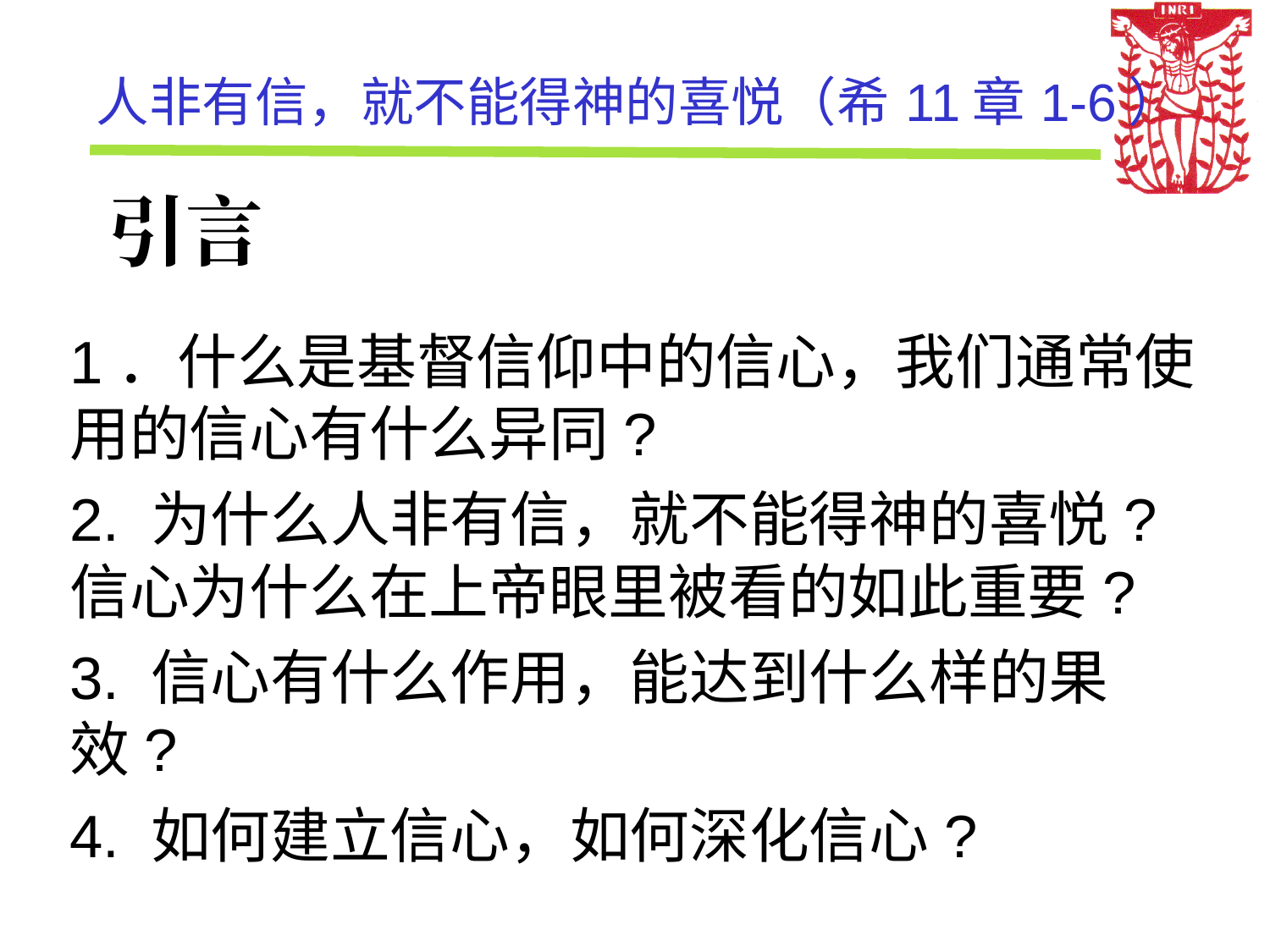

# 人非有信，就不能得神的喜悦（希11章1-6）
引言
1．什么是基督信仰中的信心，我们通常使用的信心有什么异同?
2. 为什么人非有信，就不能得神的喜悦?  信心为什么在上帝眼里被看的如此重要?
3. 信心有什么作用，能达到什么样的果效?
4. 如何建立信心，如何深化信心?